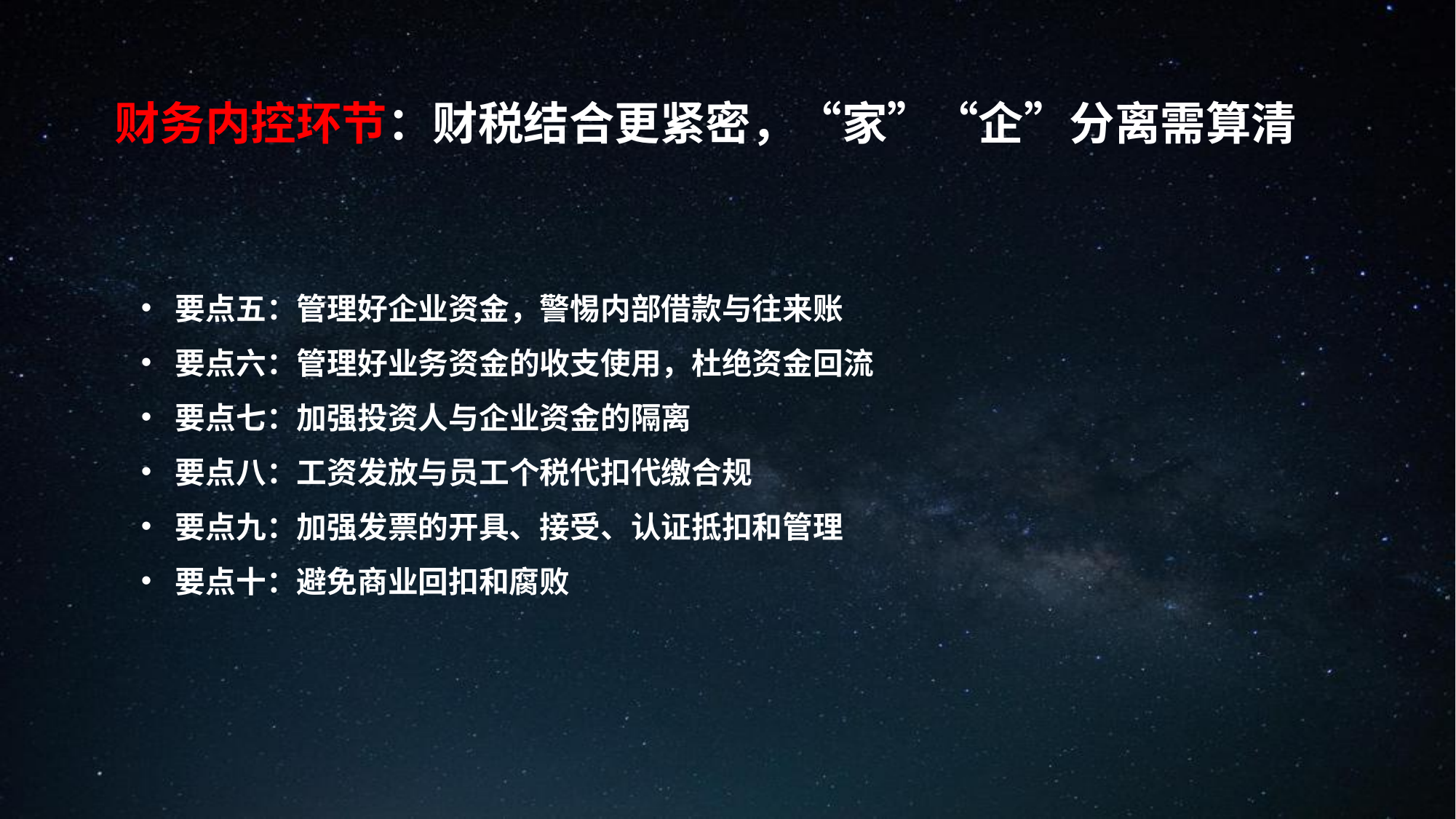

财务内控环节：财税结合更紧密，“家”“企”分离需算清
要点五：管理好企业资金，警惕内部借款与往来账
要点六：管理好业务资金的收支使用，杜绝资金回流
要点七：加强投资人与企业资金的隔离
要点八：工资发放与员工个税代扣代缴合规
要点九：加强发票的开具、接受、认证抵扣和管理
要点十：避免商业回扣和腐败